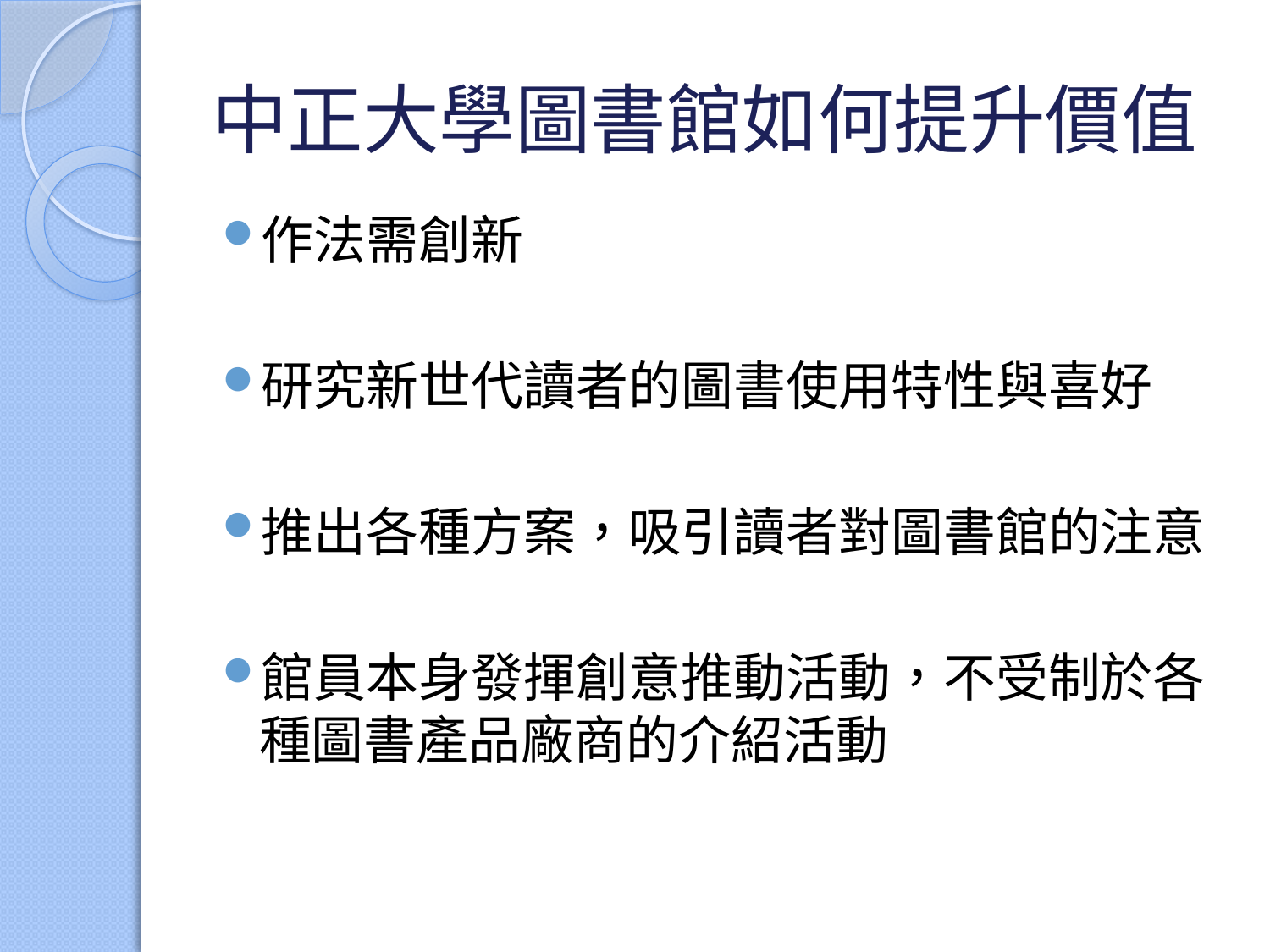

# 中正大學圖書館如何提升價值
作法需創新

研究新世代讀者的圖書使用特性與喜好

推出各種方案，吸引讀者對圖書館的注意

館員本身發揮創意推動活動，不受制於各種圖書產品廠商的介紹活動